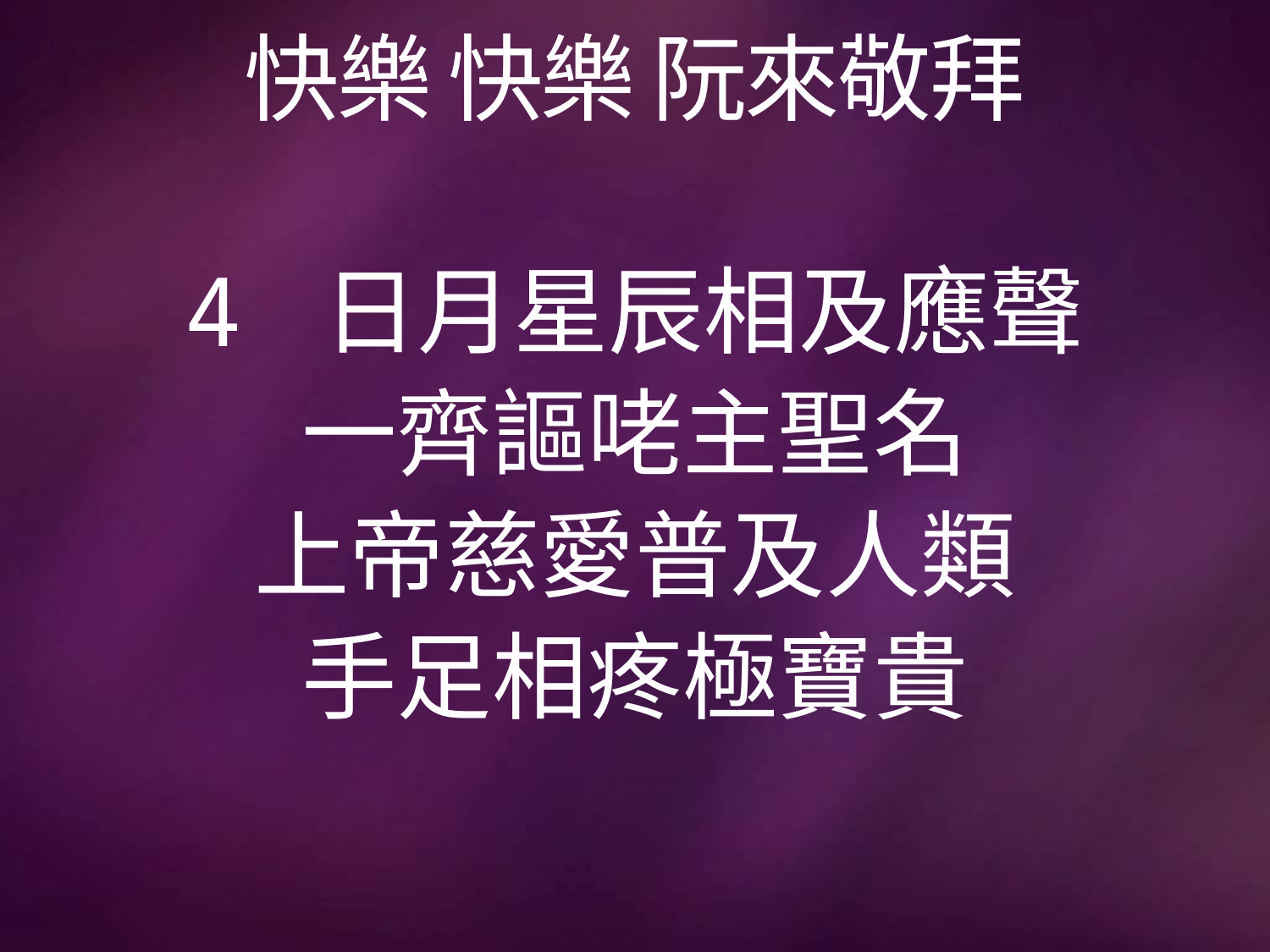

# 快樂 快樂 阮來敬拜
4 日月星辰相及應聲
一齊謳咾主聖名
上帝慈愛普及人類
手足相疼極寶貴